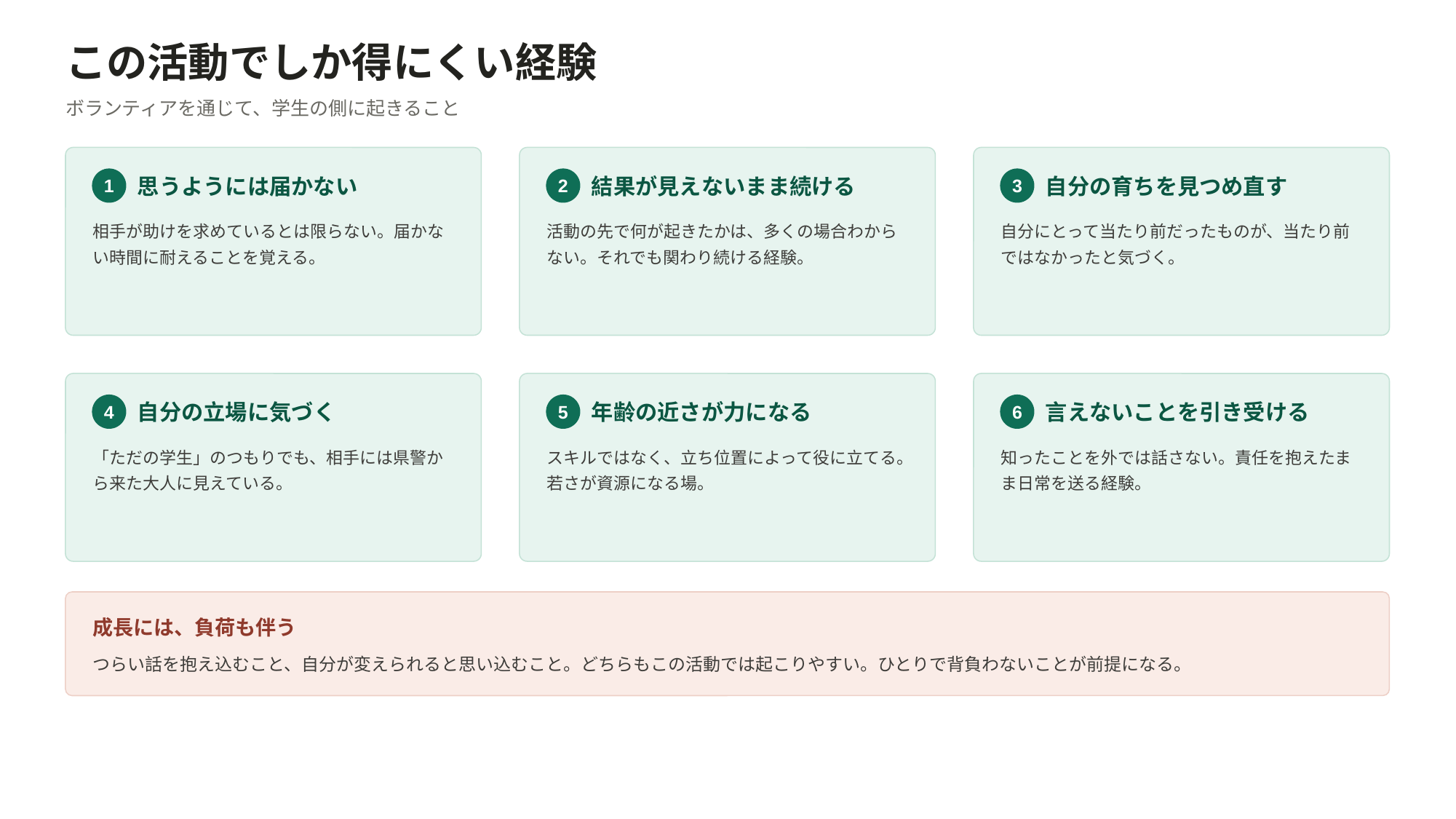

この活動でしか得にくい経験
ボランティアを通じて、学生の側に起きること

思うようには届かない
結果が見えないまま続ける
自分の育ちを見つめ直す

1

2

3
相手が助けを求めているとは限らない。届かない時間に耐えることを覚える。
活動の先で何が起きたかは、多くの場合わからない。それでも関わり続ける経験。
自分にとって当たり前だったものが、当たり前ではなかったと気づく。

自分の立場に気づく
年齢の近さが力になる
言えないことを引き受ける

4

5

6
「ただの学生」のつもりでも、相手には県警から来た大人に見えている。
スキルではなく、立ち位置によって役に立てる。若さが資源になる場。
知ったことを外では話さない。責任を抱えたまま日常を送る経験。

成長には、負荷も伴う
つらい話を抱え込むこと、自分が変えられると思い込むこと。どちらもこの活動では起こりやすい。ひとりで背負わないことが前提になる。